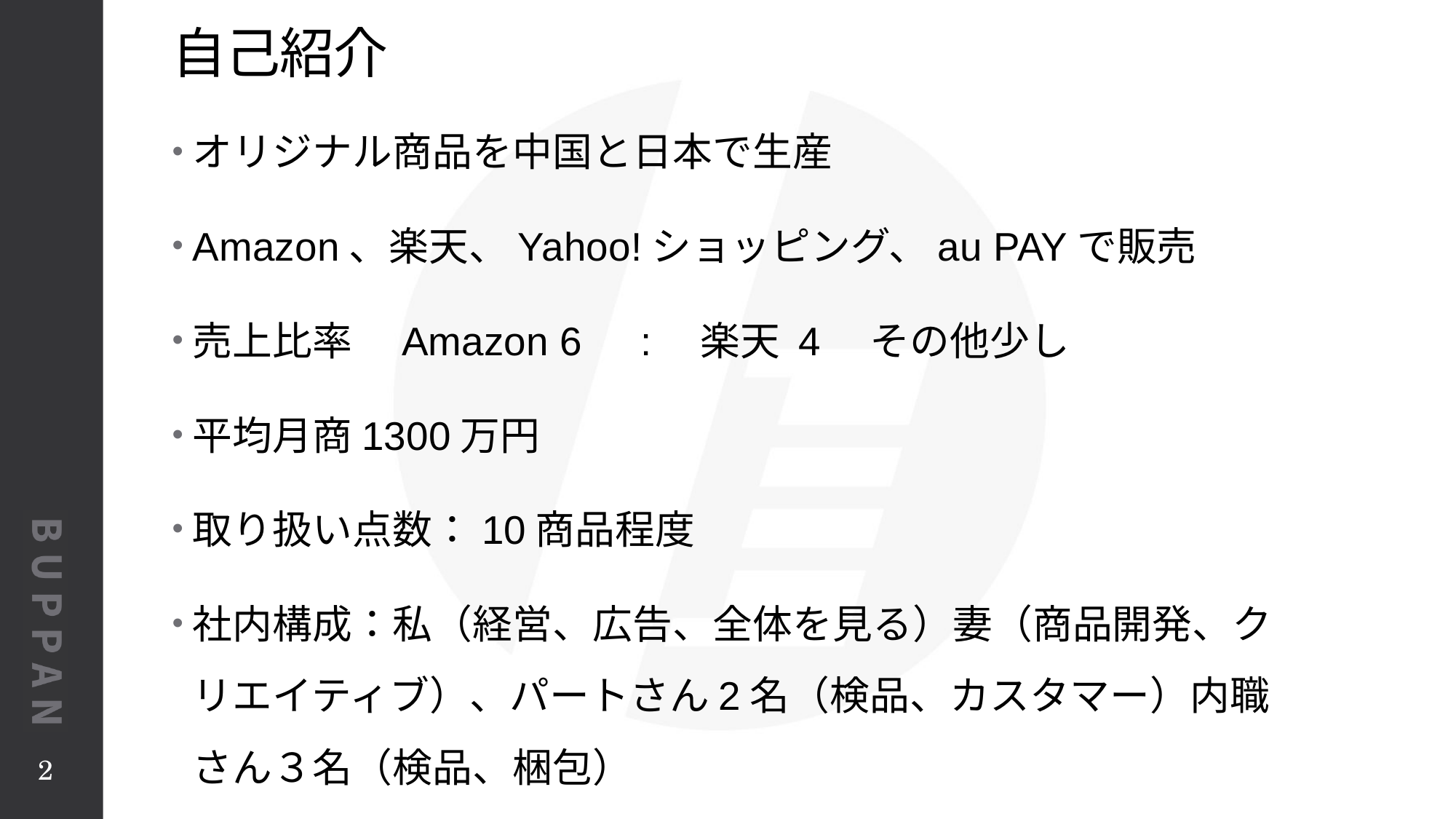

# 自己紹介
オリジナル商品を中国と日本で生産
Amazon、楽天、Yahoo!ショッピング、au PAYで販売
売上比率　Amazon 6　:　楽天 4　その他少し
平均月商1300万円
取り扱い点数：10商品程度
社内構成：私（経営、広告、全体を見る）妻（商品開発、クリエイティブ）、パートさん2名（検品、カスタマー）内職さん３名（検品、梱包）
2